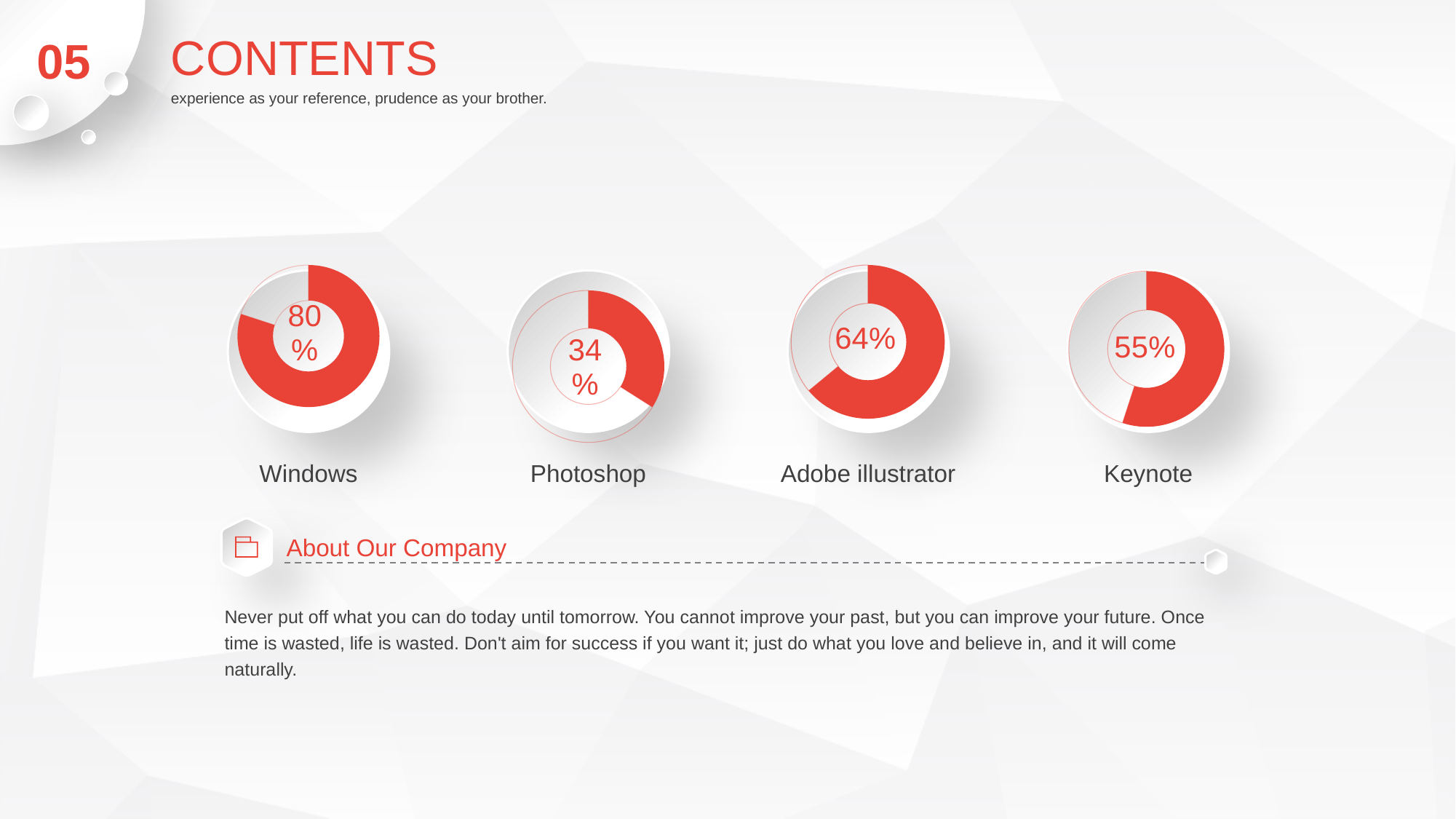

CONTENTS
05

experience as your reference, prudence as your brother.

### Chart

| Category | 销售额 |
|---|---|
| A | 0.8 |
| B | 0.2 |

### Chart

| Category | 销售额 |
|---|---|
| A | 0.34 |
| B | 0.66 |

### Chart

| Category | 销售额 |
|---|---|
| A | 0.64 |
| B | 0.36 |

### Chart

| Category | 销售额 |
|---|---|
| A | 0.55 |
| B | 0.45 |

Windows
Photoshop
Adobe illustrator
Keynote

About Our Company

Never put off what you can do today until tomorrow. You cannot improve your past, but you can improve your future. Once time is wasted, life is wasted. Don't aim for success if you want it; just do what you love and believe in, and it will come naturally.